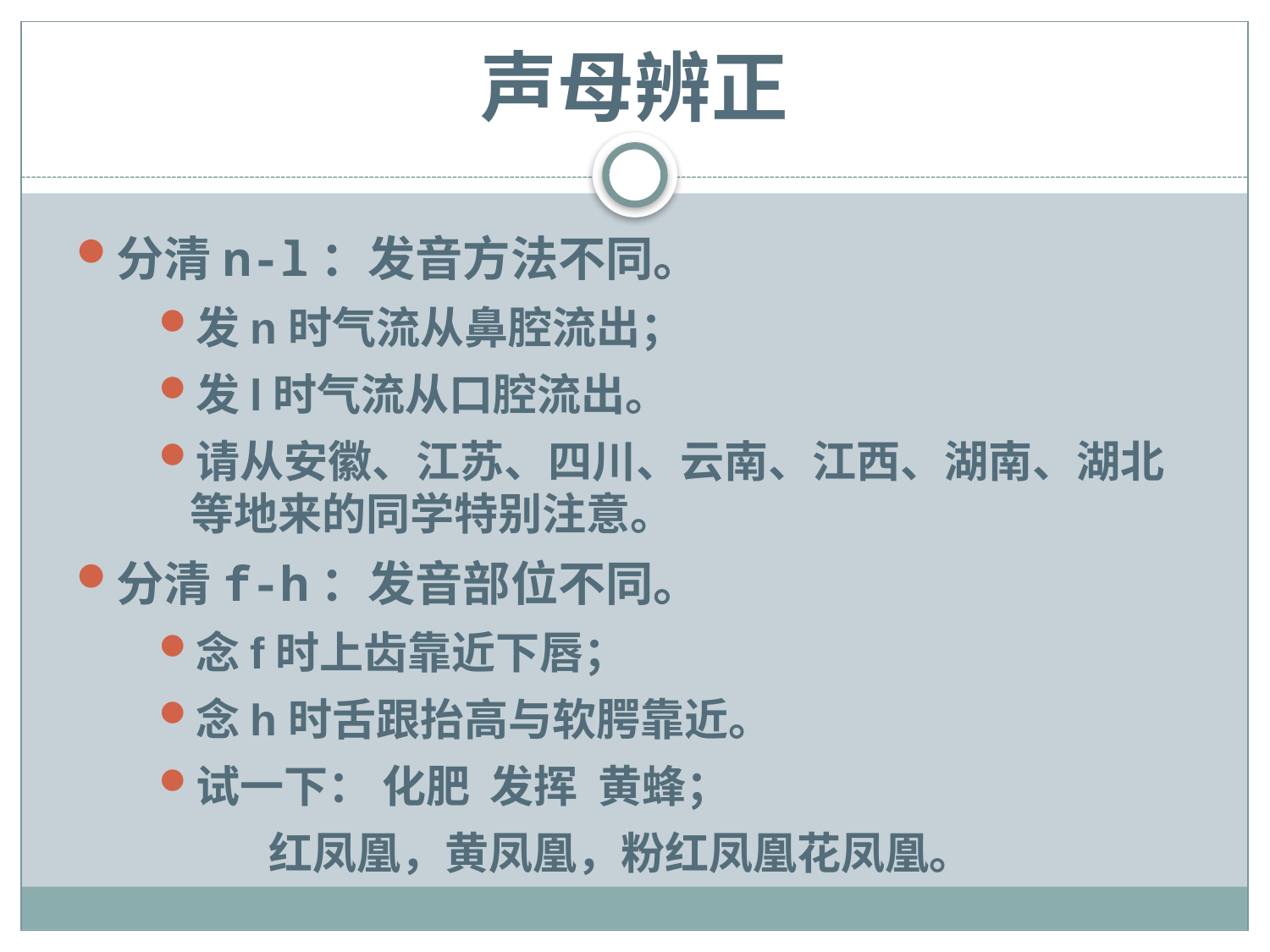

# 声母辨正
分清n-l：发音方法不同。
发n时气流从鼻腔流出；
发l时气流从口腔流出。
请从安徽、江苏、四川、云南、江西、湖南、湖北等地来的同学特别注意。
分清f-h：发音部位不同。
念f时上齿靠近下唇；
念h时舌跟抬高与软腭靠近。
试一下： 化肥  发挥  黄蜂；
          红凤凰，黄凤凰，粉红凤凰花凤凰。